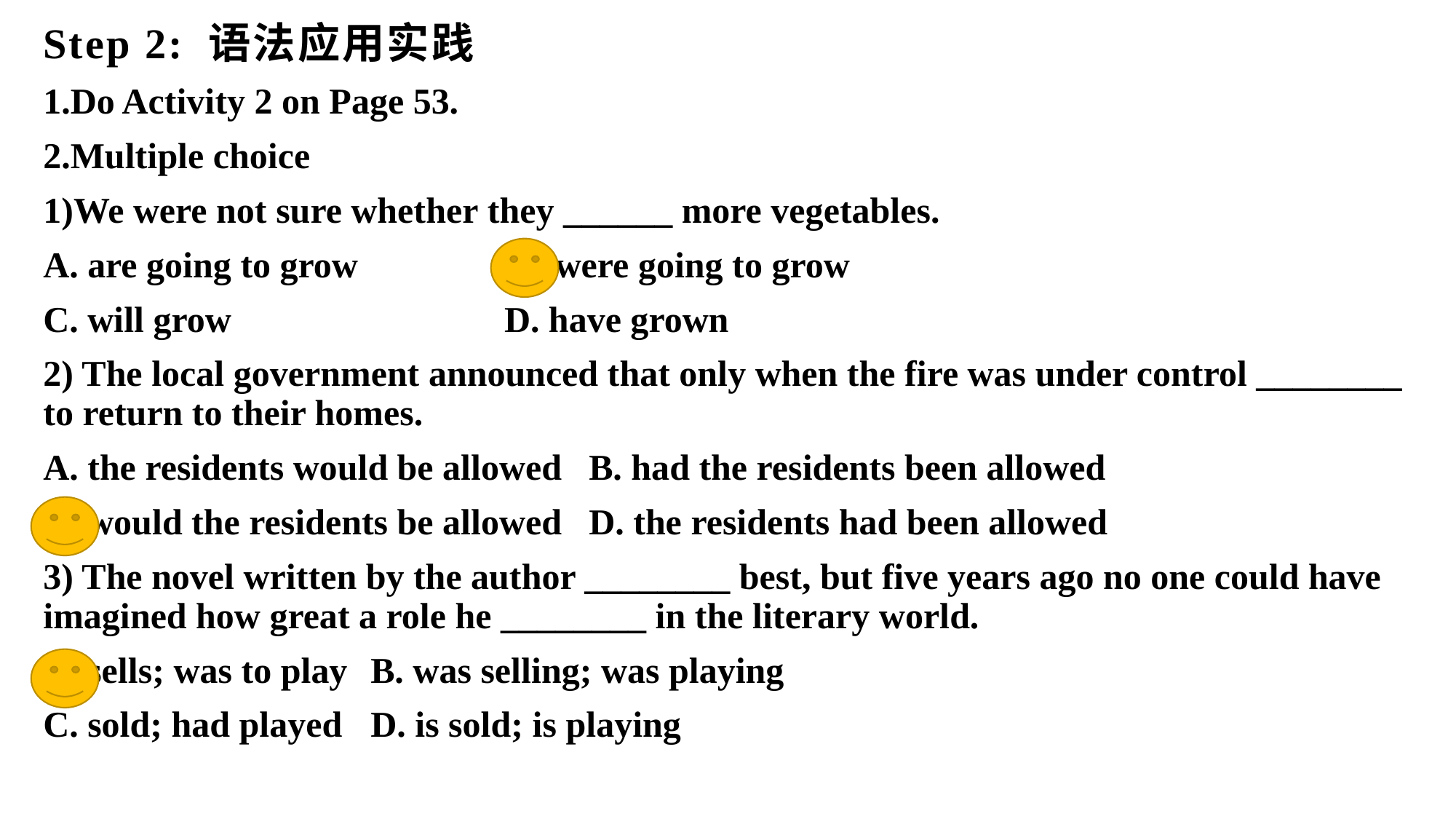

Step 2: 语法应用实践
1.Do Activity 2 on Page 53.
2.Multiple choice
1)We were not sure whether they ______ more vegetables.
A. are going to grow                 B. were going to grow
C. will grow                              D. have grown
2) The local government announced that only when the fire was under control ________ to return to their homes.
A. the residents would be allowed	B. had the residents been allowed
C. would the residents be allowed	D. the residents had been allowed
3) The novel written by the author ________ best, but five years ago no one could have imagined how great a role he ________ in the literary world.
A. sells; was to play	B. was selling; was playing
C. sold; had played	D. is sold; is playing